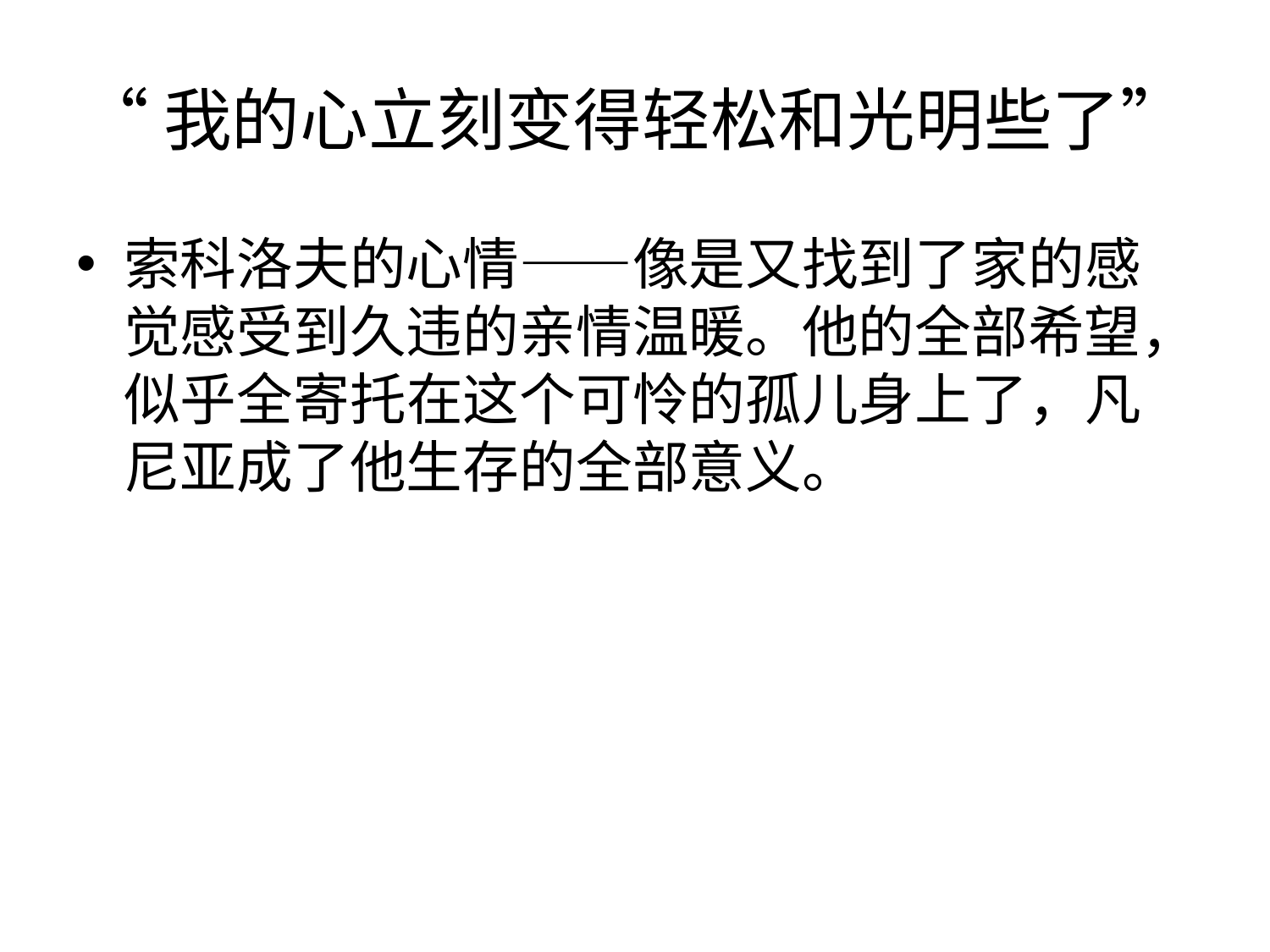

# “我的心立刻变得轻松和光明些了”
索科洛夫的心情――像是又找到了家的感觉感受到久违的亲情温暖。他的全部希望，似乎全寄托在这个可怜的孤儿身上了，凡尼亚成了他生存的全部意义。